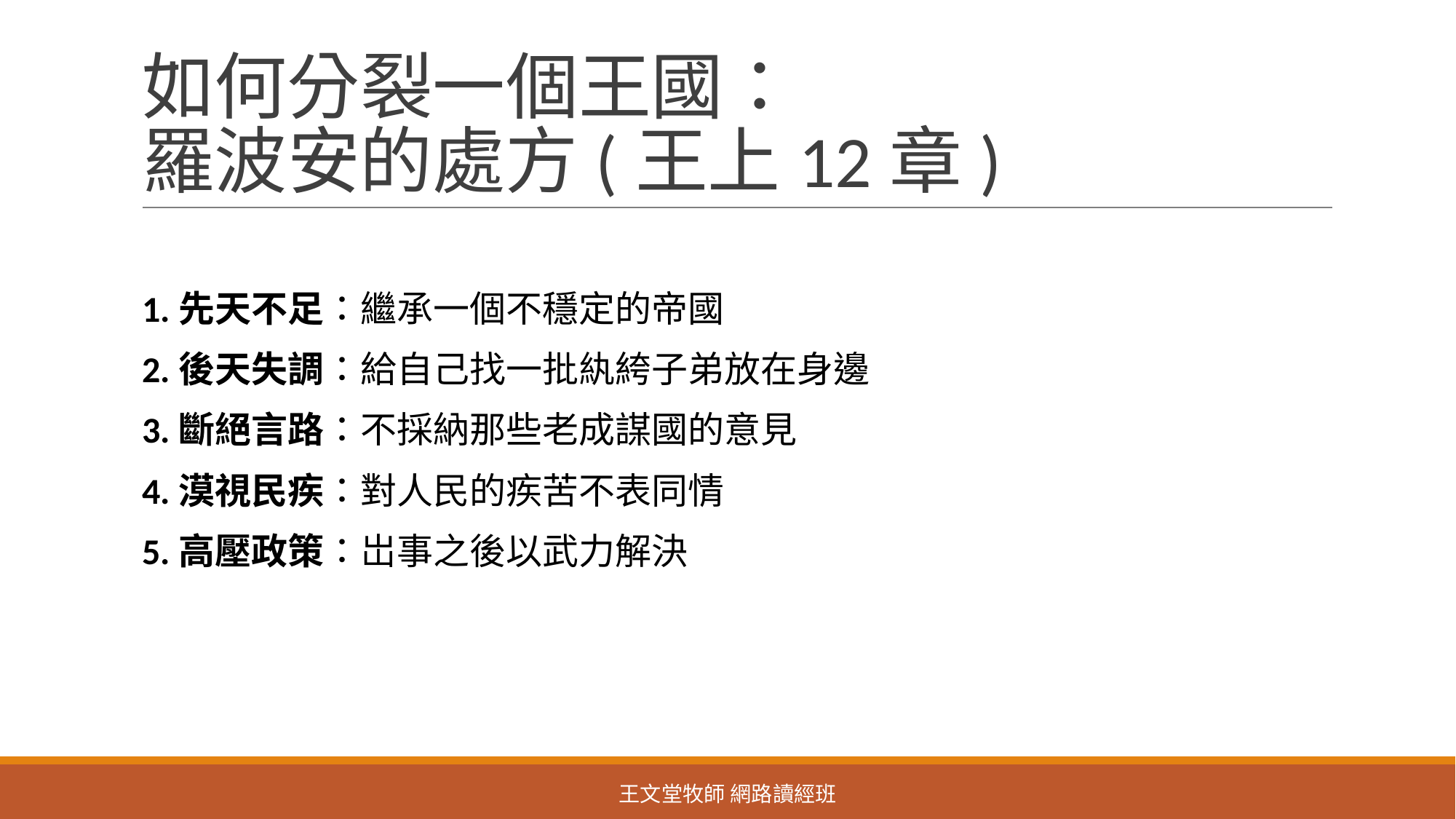

# 如何分裂一個王國： 羅波安的處方(王上12章)

1.先天不足：繼承一個不穩定的帝國
2.後天失調：給自己找一批紈絝子弟放在身邊
3.斷絕言路：不採納那些老成謀國的意見
4.漠視民疾：對人民的疾苦不表同情
5.高壓政策：岀事之後以武力解決

王文堂牧師 網路讀經班